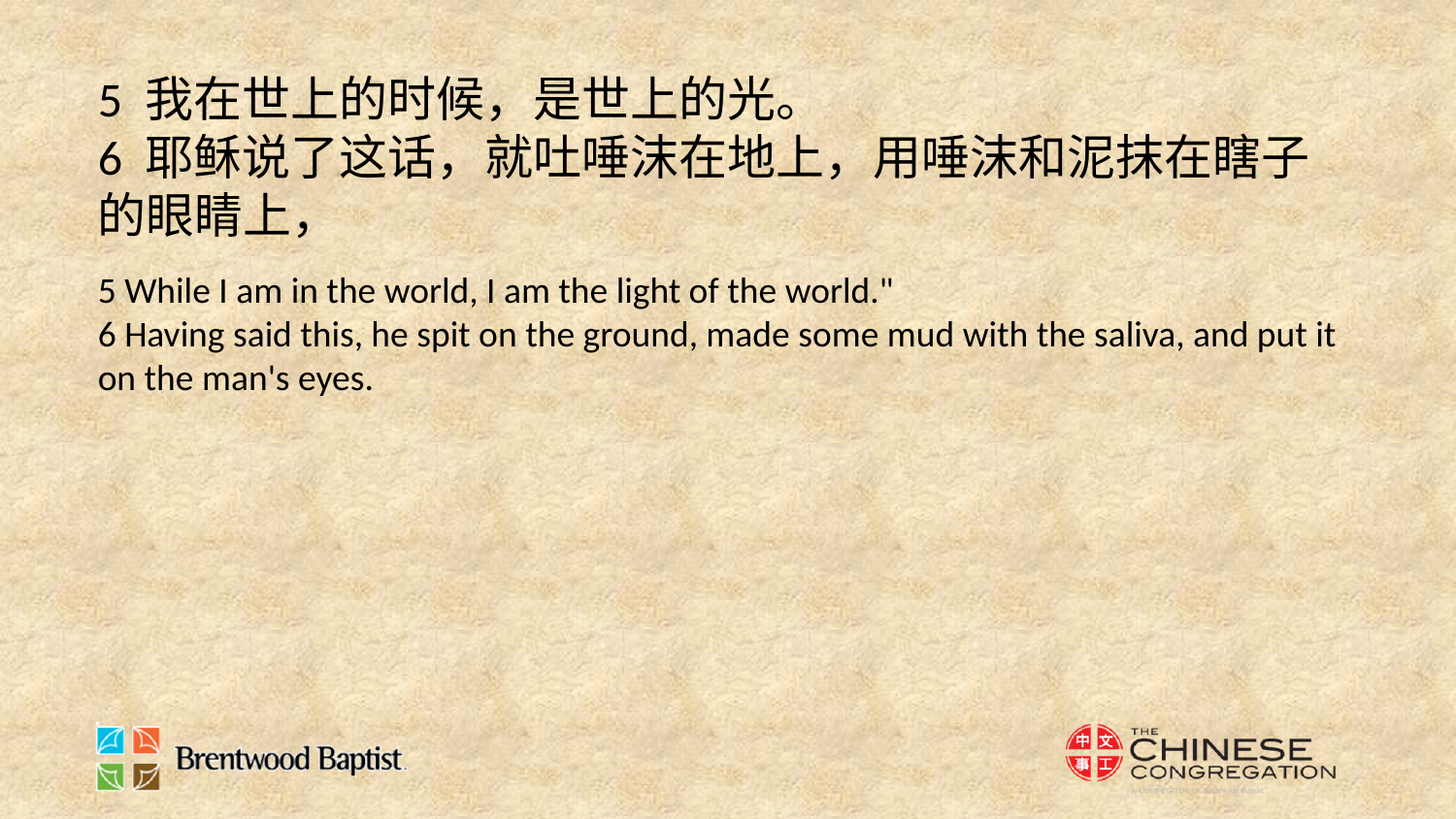

5 我在世上的时候，是世上的光。
6 耶稣说了这话，就吐唾沫在地上，用唾沫和泥抹在瞎子的眼睛上，

5 While I am in the world, I am the light of the world."
6 Having said this, he spit on the ground, made some mud with the saliva, and put it on the man's eyes.